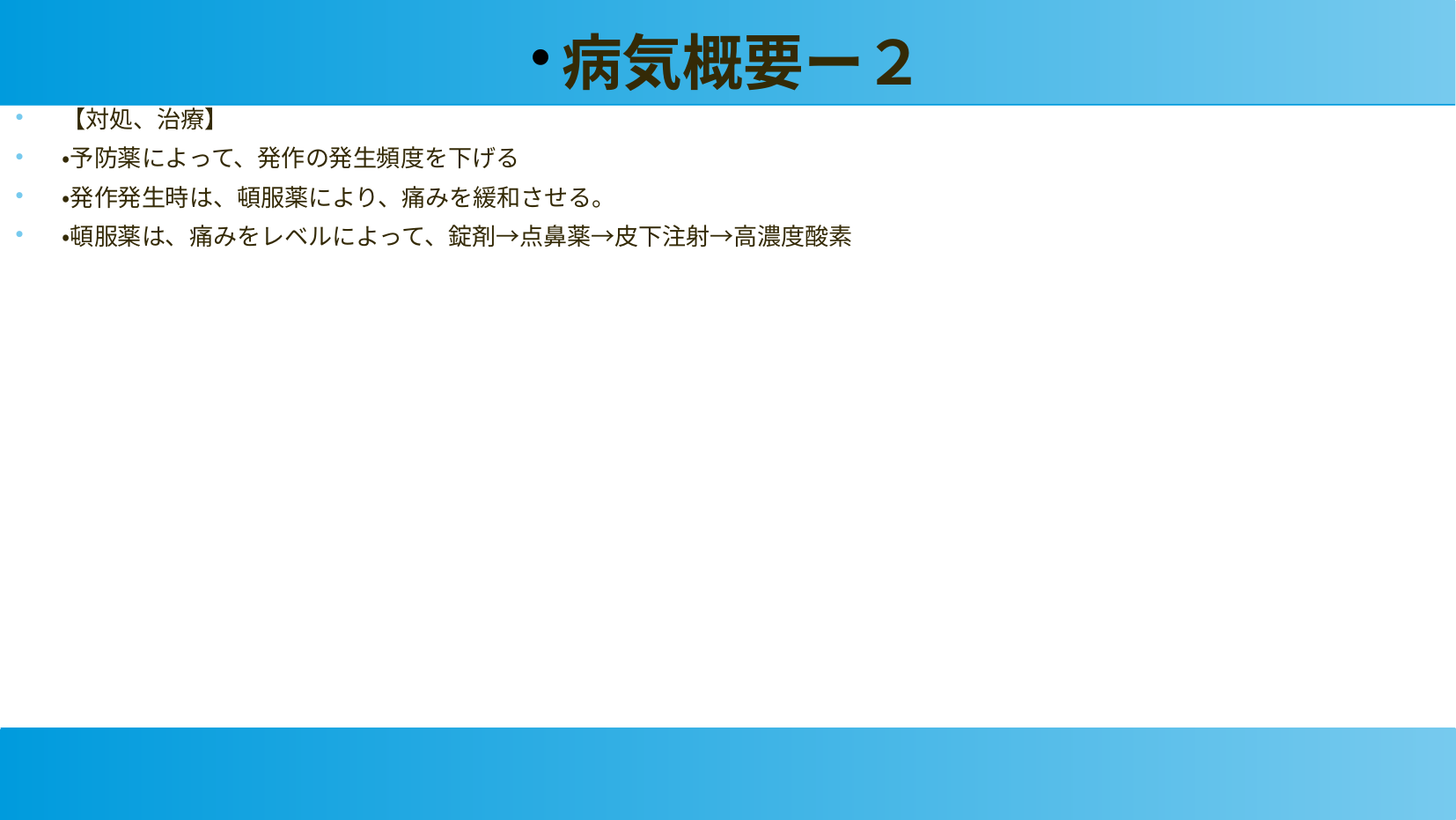

病気概要ー２
【対処、治療】
・予防薬によって、発作の発生頻度を下げる
・発作発生時は、頓服薬により、痛みを緩和させる。
・頓服薬は、痛みをレベルによって、錠剤→点鼻薬→皮下注射→高濃度酸素